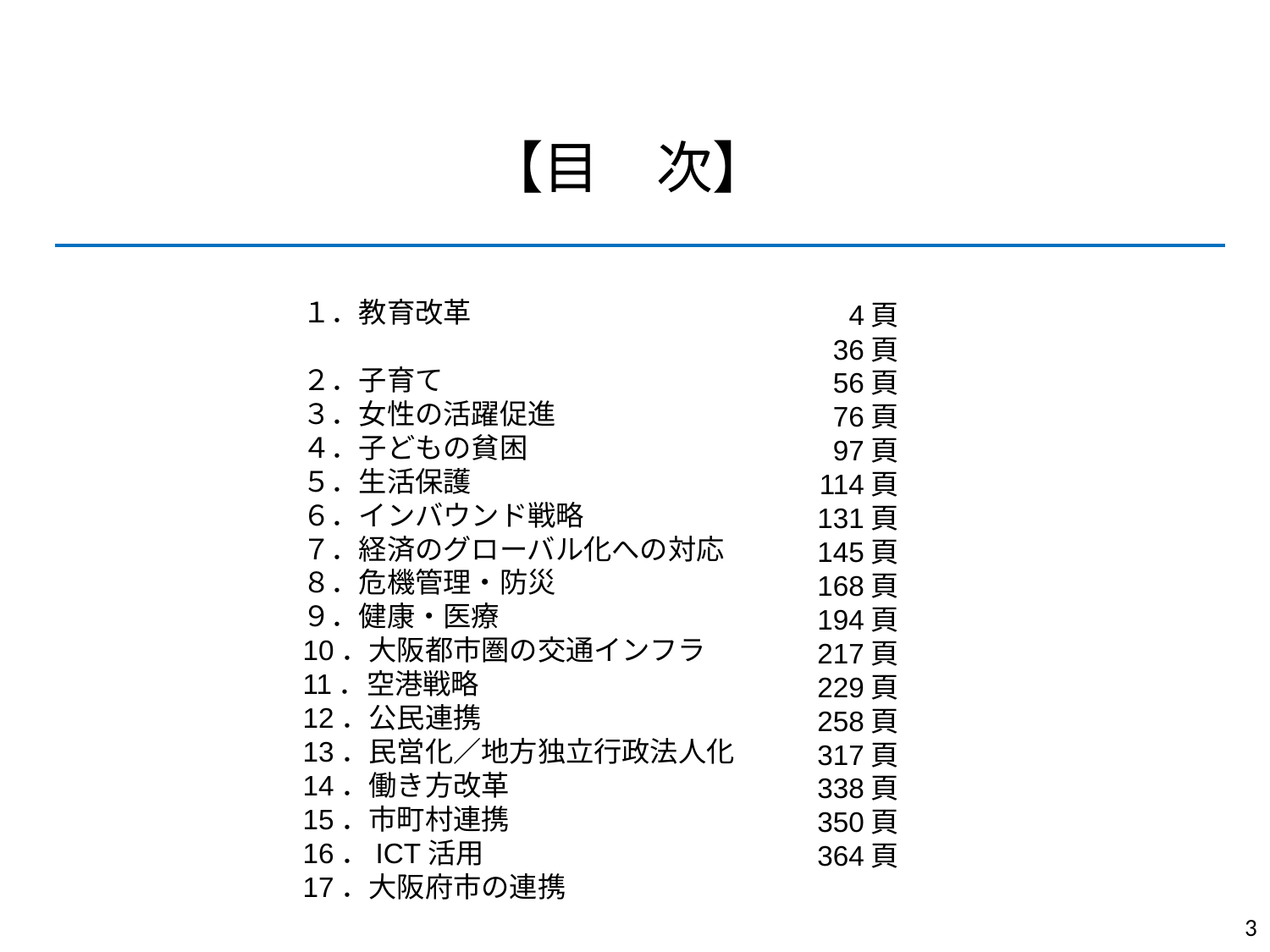

【目　次】
１．教育改革
２．子育て
３．女性の活躍促進
４．子どもの貧困
５．生活保護
６．インバウンド戦略
７．経済のグローバル化への対応
８．危機管理・防災
９．健康・医療
10．大阪都市圏の交通インフラ
11．空港戦略
12．公民連携
13．民営化／地方独立行政法人化
14．働き方改革
15．市町村連携
16．ICT活用
17．大阪府市の連携
4頁
36頁
56頁
76頁
97頁
114頁
131頁
145頁
168頁
194頁
217頁
229頁
258頁
317頁
338頁
350頁
364頁

3